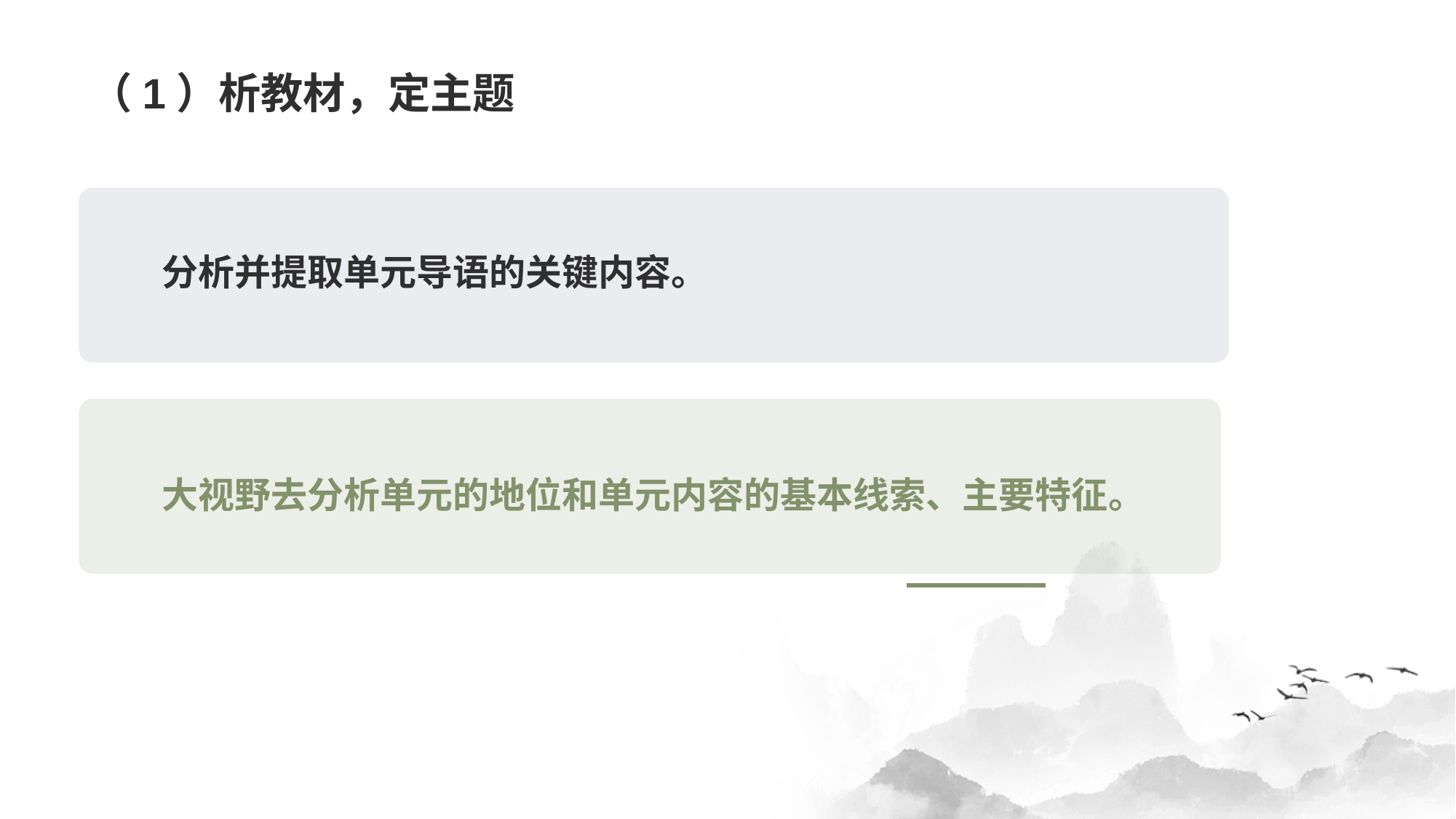

# （1）析教材，定主题

分析并提取单元导语的关键内容。

大视野去分析单元的地位和单元内容的基本线索、主要特征。